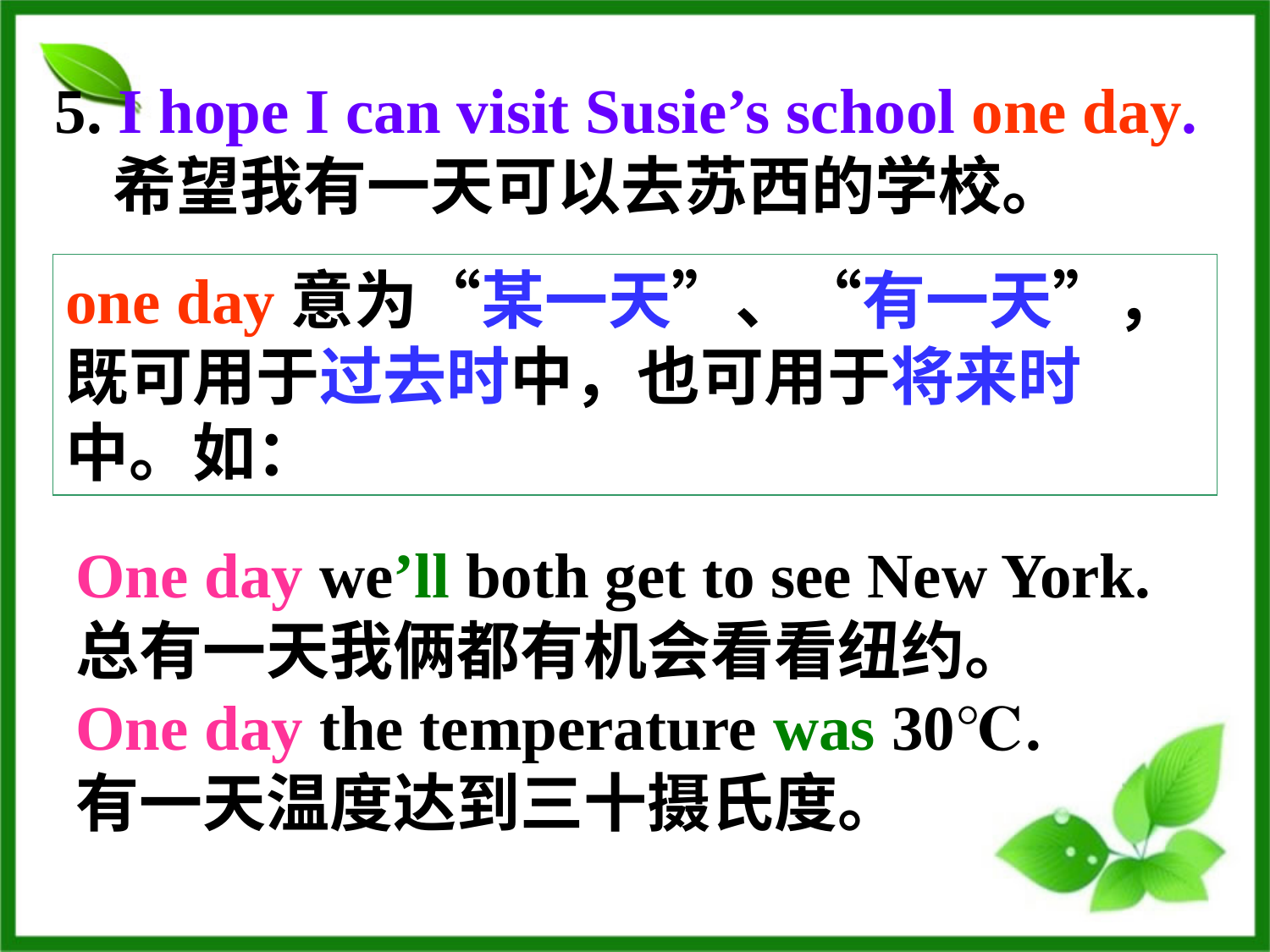

5. I hope I can visit Susie’s school one day.
   希望我有一天可以去苏西的学校。
one day意为“某一天”、“有一天”，既可用于过去时中，也可用于将来时中。如：
One day we’ll both get to see New York.
总有一天我俩都有机会看看纽约。
One day the temperature was 30℃.
有一天温度达到三十摄氏度。